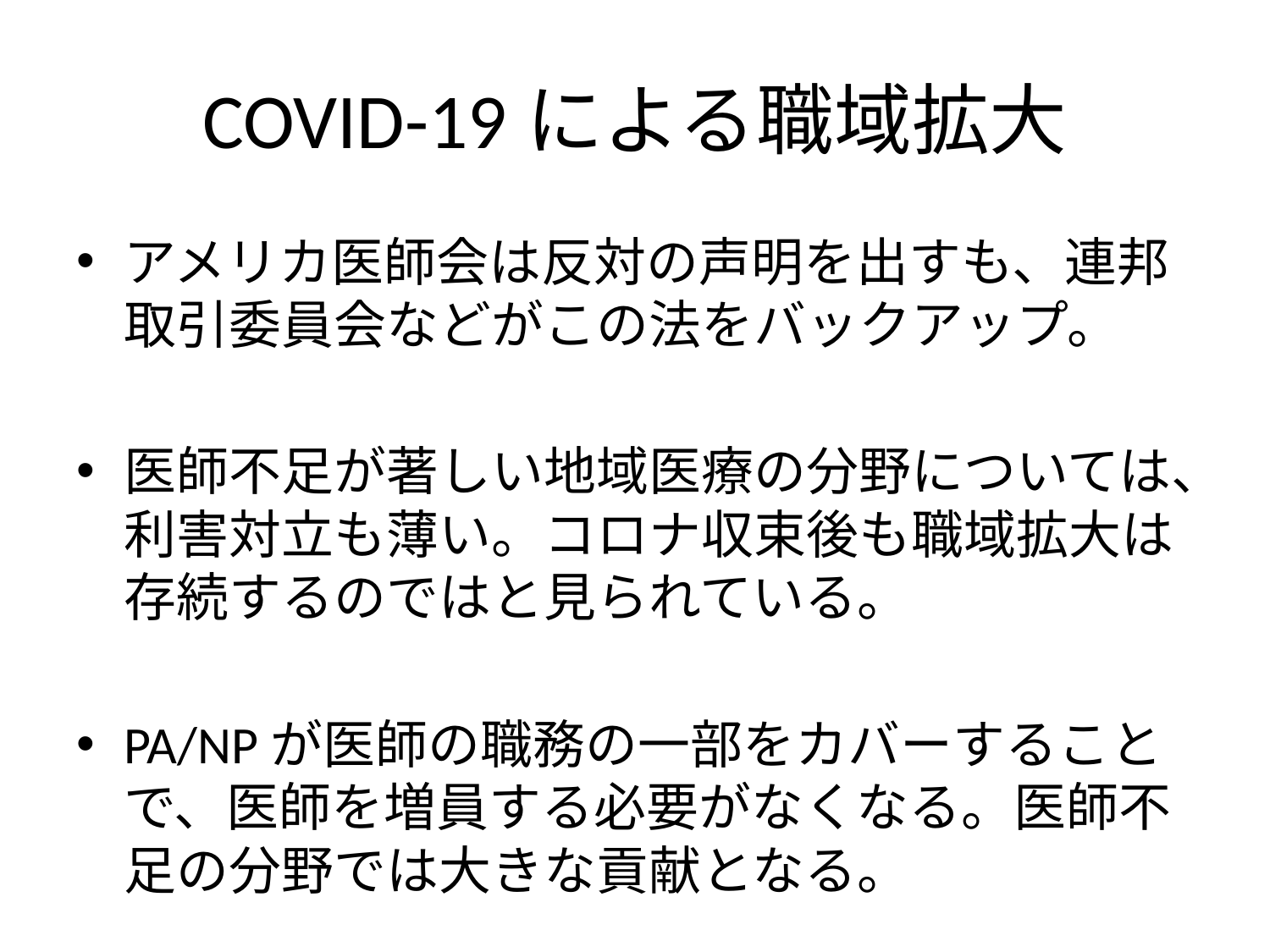

# COVID-19による職域拡大
アメリカ医師会は反対の声明を出すも、連邦取引委員会などがこの法をバックアップ。

医師不足が著しい地域医療の分野については、利害対立も薄い。コロナ収束後も職域拡大は存続するのではと見られている。

PA/NPが医師の職務の一部をカバーすることで、医師を増員する必要がなくなる。医師不足の分野では大きな貢献となる。